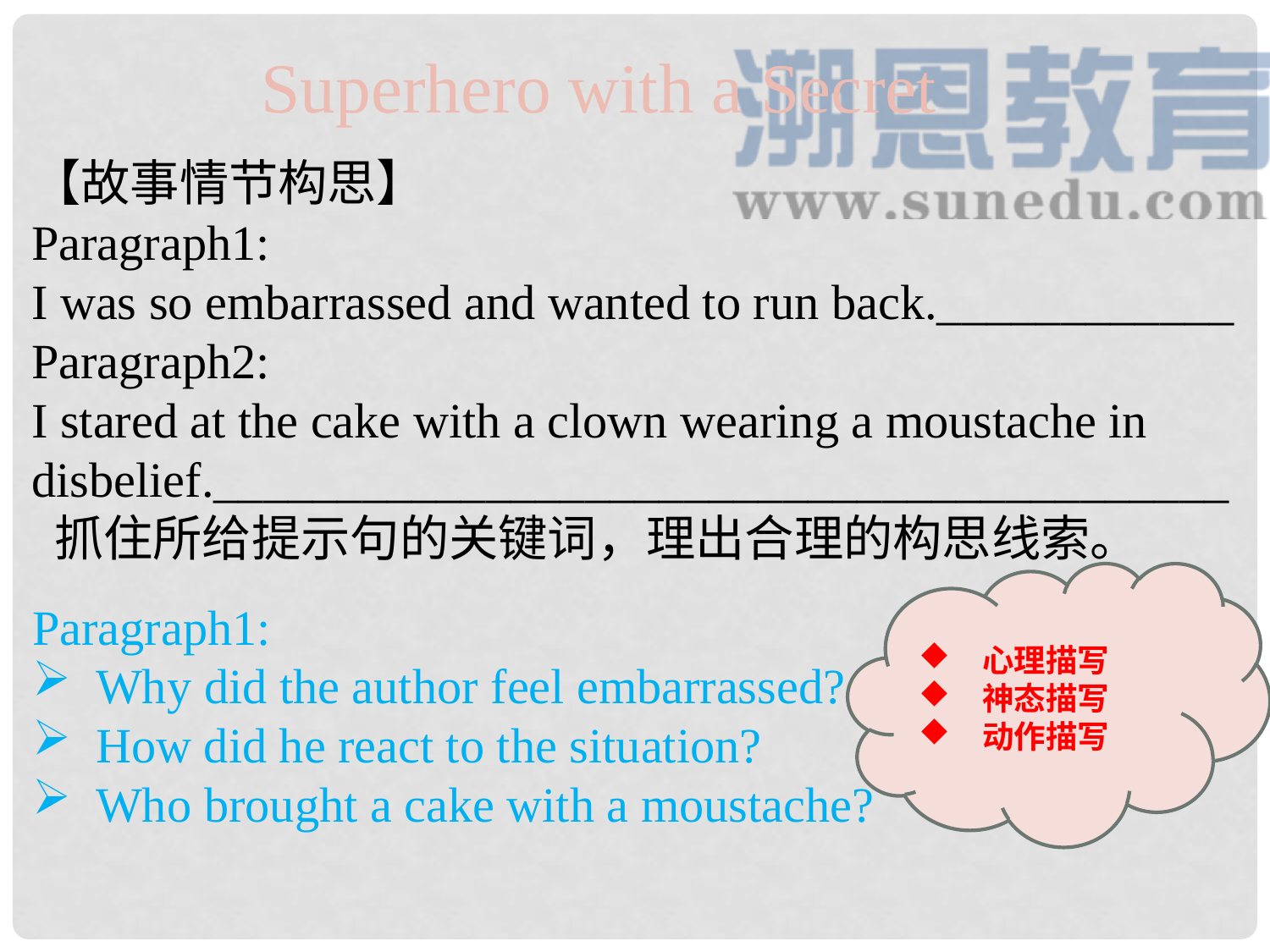

Superhero with a Secret
【故事情节构思】
Paragraph1:
I was so embarrassed and wanted to run back.____________
Paragraph2:
I stared at the cake with a clown wearing a moustache in disbelief._________________________________________
 抓住所给提示句的关键词，理出合理的构思线索。
心理描写
神态描写
动作描写
Paragraph1:
Why did the author feel embarrassed?
How did he react to the situation?
Who brought a cake with a moustache?